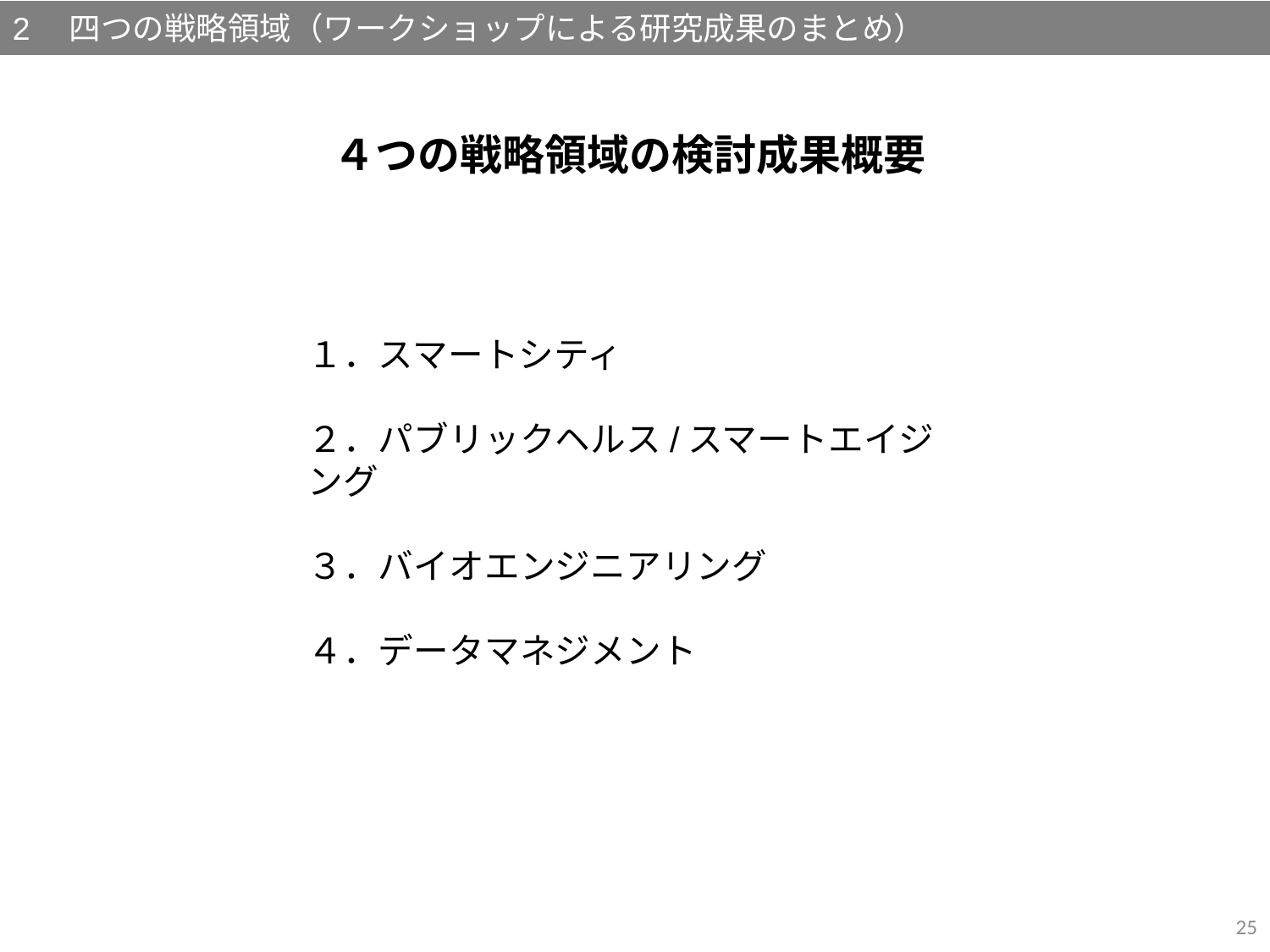

2　四つの戦略領域（ワークショップによる研究成果のまとめ）
４つの戦略領域の検討成果概要
１．スマートシティ

２．パブリックヘルス/スマートエイジング

３．バイオエンジニアリング

４．データマネジメント
25